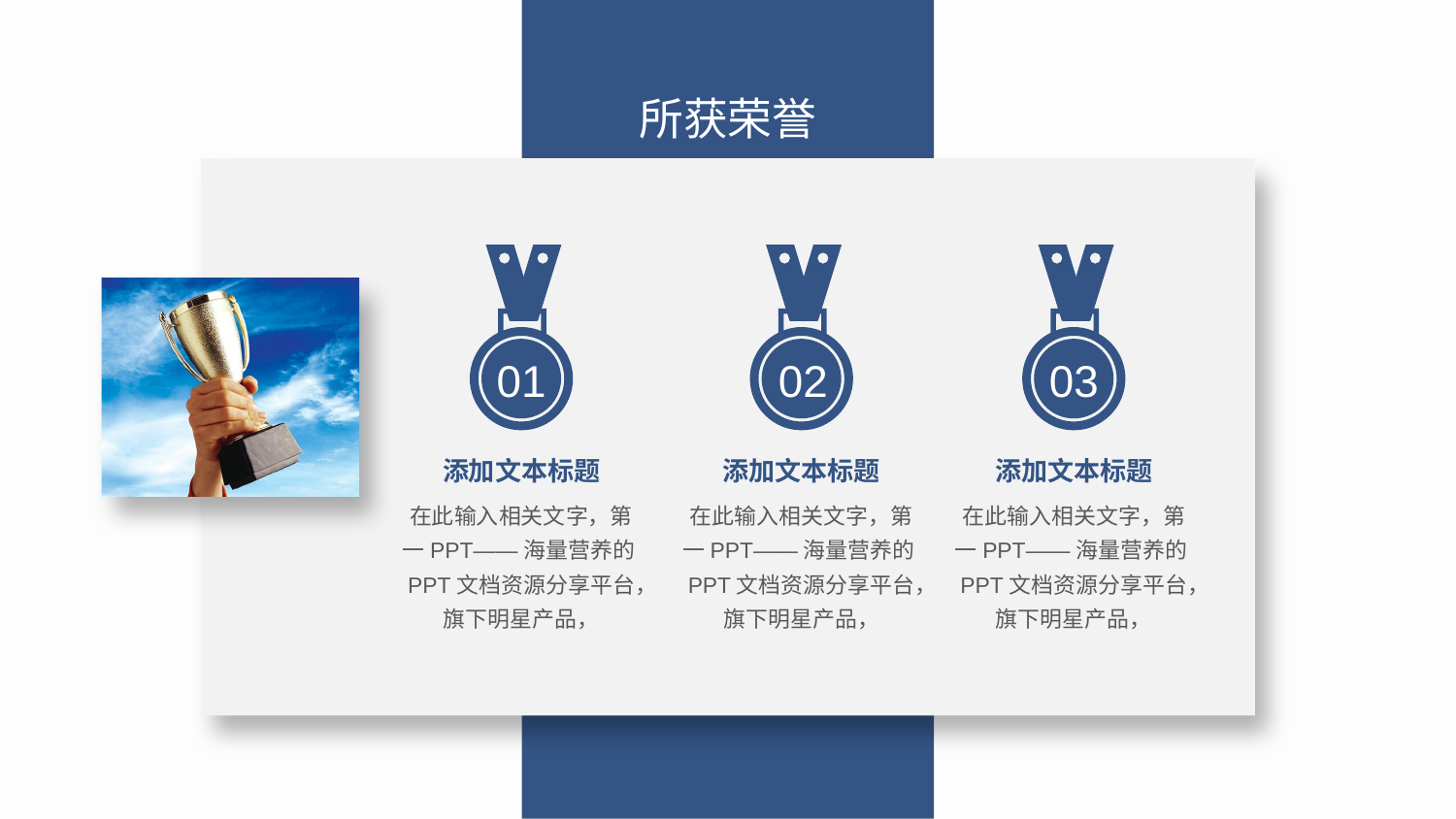

所获荣誉

01
02
03
添加文本标题
添加文本标题
添加文本标题
在此输入相关文字，第一PPT——海量营养的PPT文档资源分享平台，旗下明星产品，
在此输入相关文字，第一PPT——海量营养的PPT文档资源分享平台，旗下明星产品，
在此输入相关文字，第一PPT——海量营养的PPT文档资源分享平台，旗下明星产品，